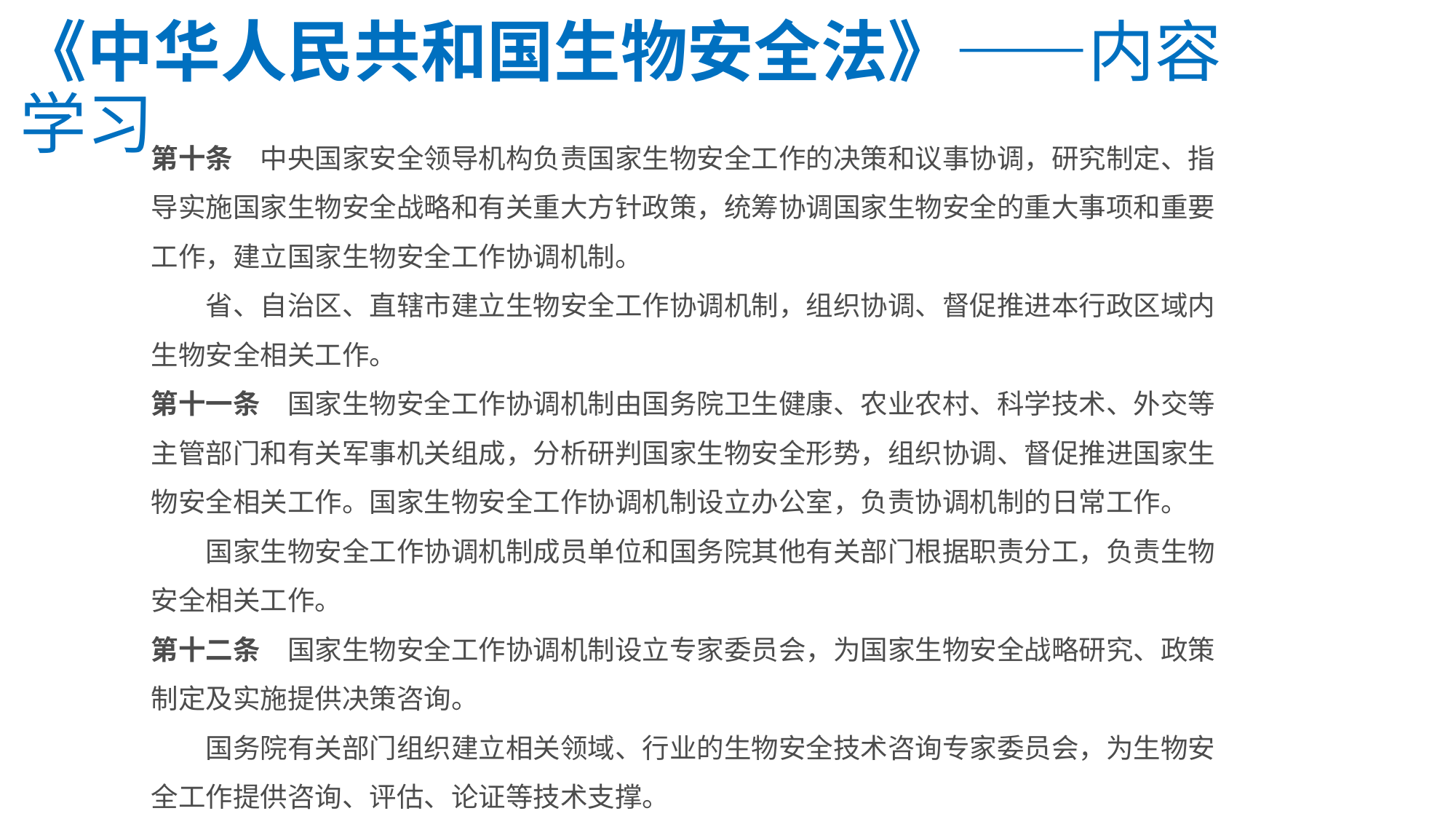

《中华人民共和国生物安全法》——内容学习
#
第十条　中央国家安全领导机构负责国家生物安全工作的决策和议事协调，研究制定、指导实施国家生物安全战略和有关重大方针政策，统筹协调国家生物安全的重大事项和重要工作，建立国家生物安全工作协调机制。
　　省、自治区、直辖市建立生物安全工作协调机制，组织协调、督促推进本行政区域内生物安全相关工作。
第十一条　国家生物安全工作协调机制由国务院卫生健康、农业农村、科学技术、外交等主管部门和有关军事机关组成，分析研判国家生物安全形势，组织协调、督促推进国家生物安全相关工作。国家生物安全工作协调机制设立办公室，负责协调机制的日常工作。
　　国家生物安全工作协调机制成员单位和国务院其他有关部门根据职责分工，负责生物安全相关工作。
第十二条　国家生物安全工作协调机制设立专家委员会，为国家生物安全战略研究、政策制定及实施提供决策咨询。
　　国务院有关部门组织建立相关领域、行业的生物安全技术咨询专家委员会，为生物安全工作提供咨询、评估、论证等技术支撑。
51